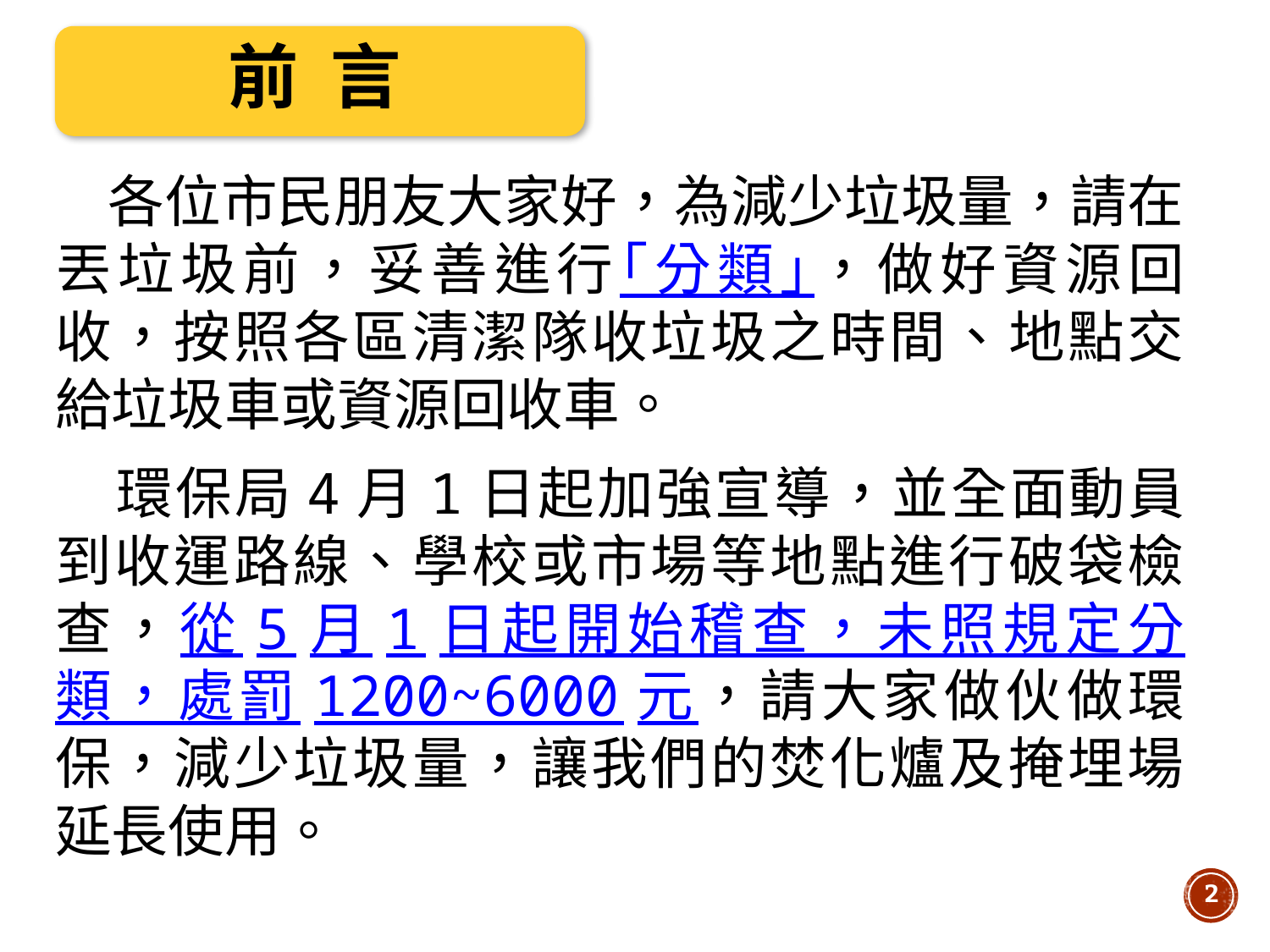

前  言
   各位市民朋友大家好，為減少垃圾量，請在丟垃圾前，妥善進行｢分類｣，做好資源回收，按照各區清潔隊收垃圾之時間、地點交給垃圾車或資源回收車。
   環保局4月1日起加強宣導，並全面動員到收運路線、學校或市場等地點進行破袋檢查，從5月1日起開始稽查，未照規定分類，處罰1200~6000元，請大家做伙做環保，減少垃圾量，讓我們的焚化爐及掩埋場延長使用。
2